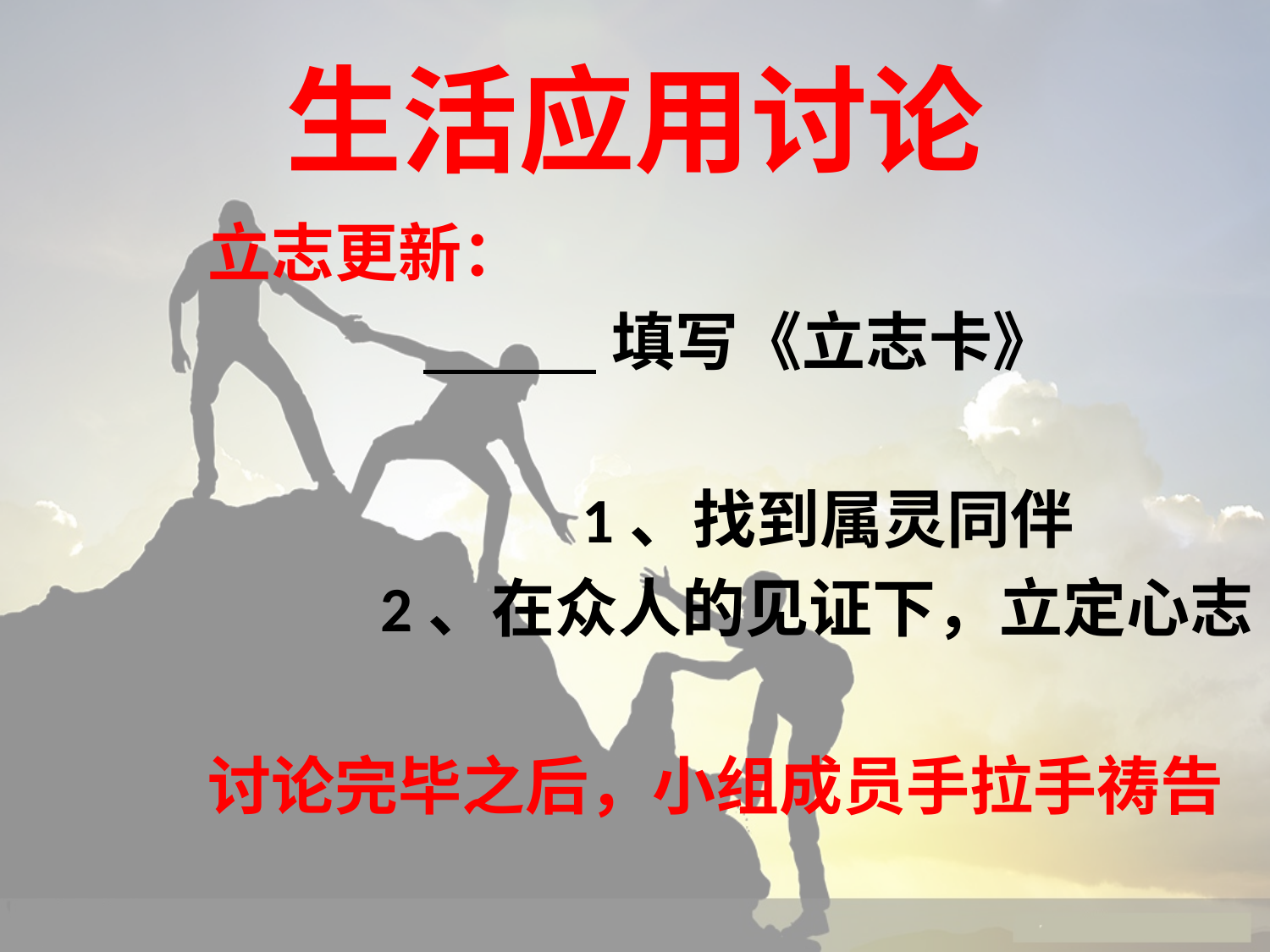

# 生活应用讨论
立志更新：
                           填写《立志卡》

                          1、找到属灵同伴
            2、在众人的见证下，立定心志

讨论完毕之后，小组成员手拉手祷告